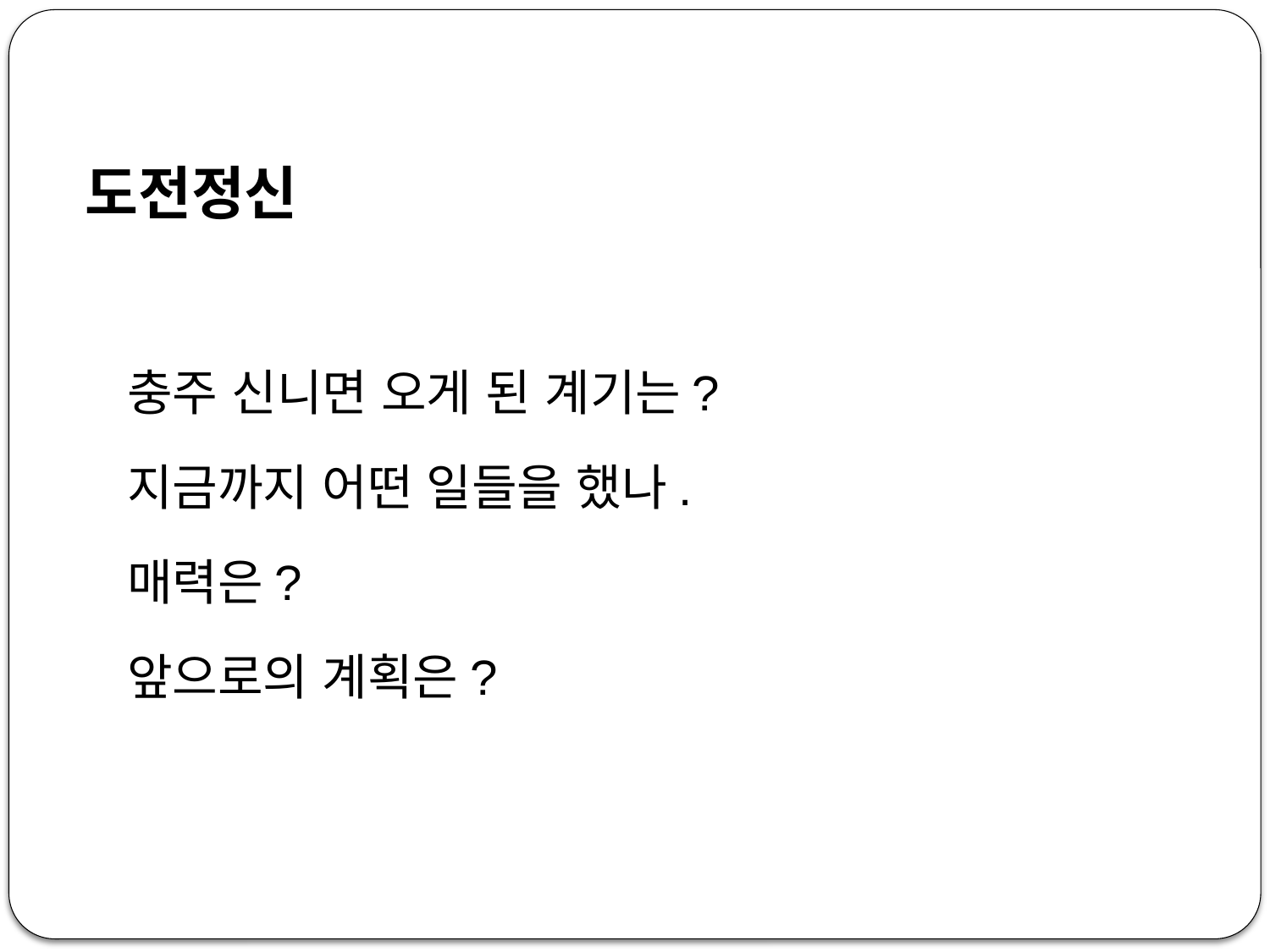

# 도전정신

충주 신니면 오게 된 계기는?
지금까지 어떤 일들을 했나.
매력은?
앞으로의 계획은?